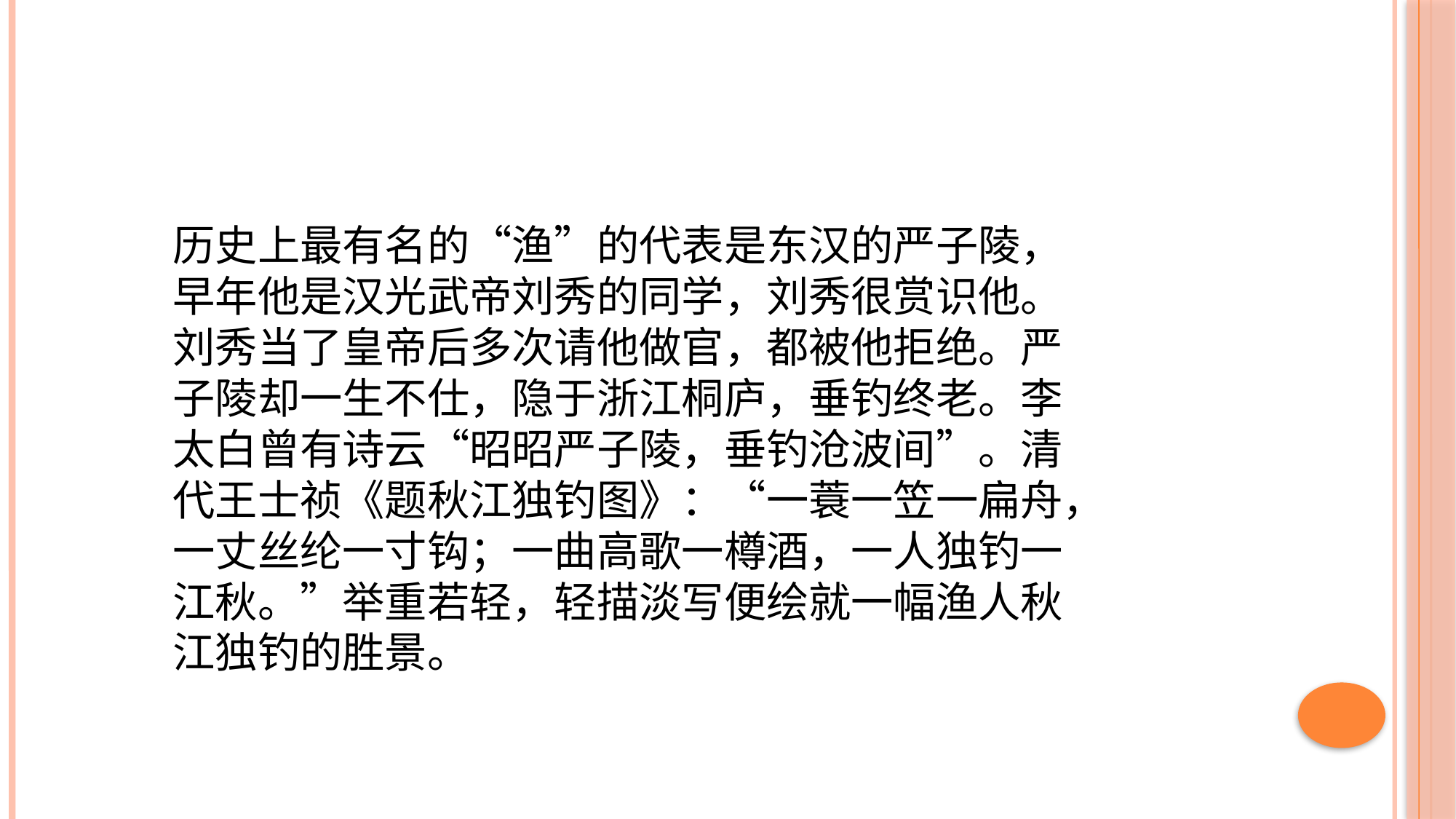

历史上最有名的“渔”的代表是东汉的严子陵，早年他是汉光武帝刘秀的同学，刘秀很赏识他。刘秀当了皇帝后多次请他做官，都被他拒绝。严子陵却一生不仕，隐于浙江桐庐，垂钓终老。李太白曾有诗云“昭昭严子陵，垂钓沧波间”。清代王士祯《题秋江独钓图》：“一蓑一笠一扁舟，一丈丝纶一寸钩；一曲高歌一樽酒，一人独钓一江秋。”举重若轻，轻描淡写便绘就一幅渔人秋江独钓的胜景。